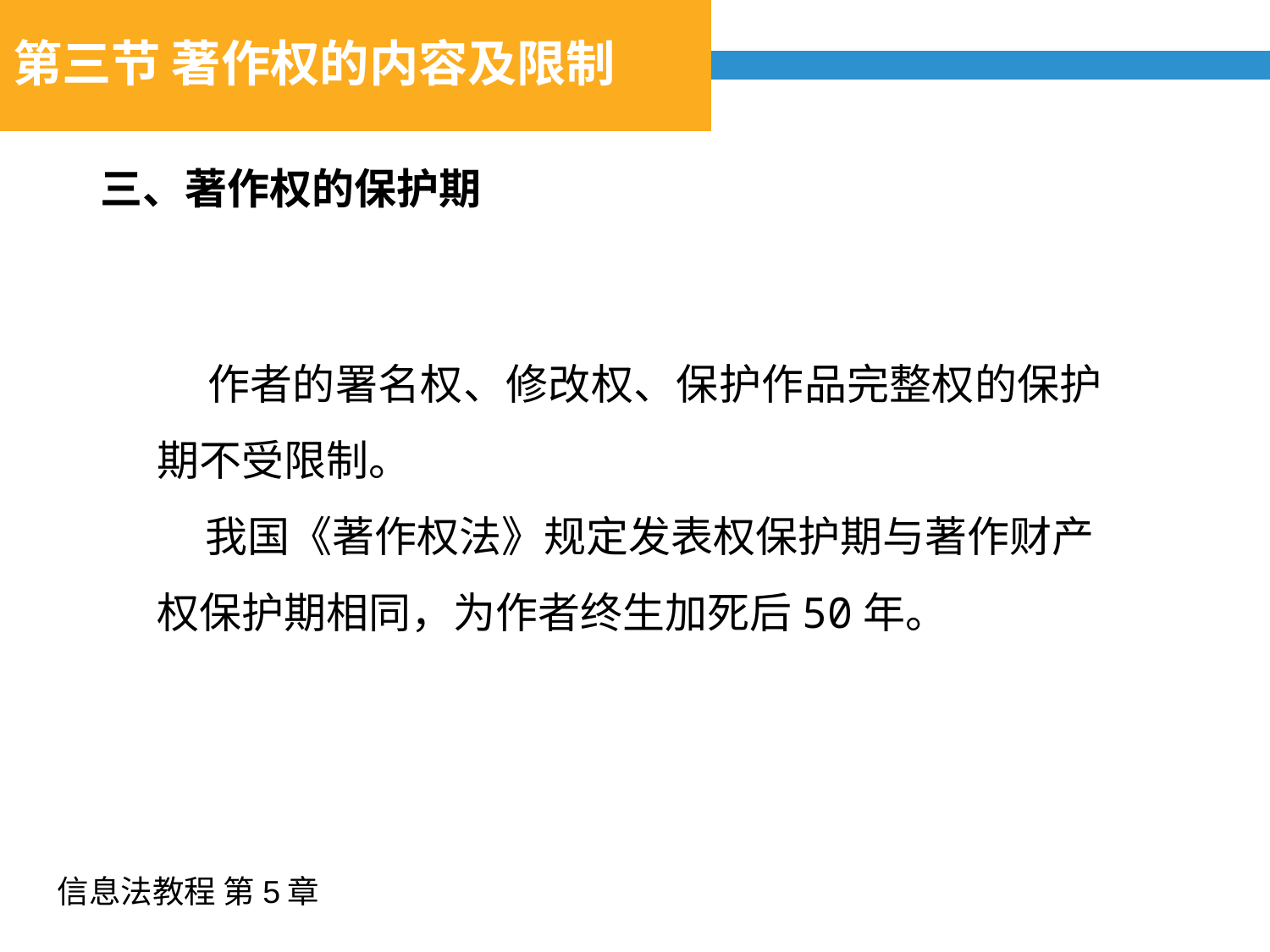

第三节 著作权的内容及限制
# 第二节  著作财产权
三、著作权的保护期
    作者的署名权、修改权、保护作品完整权的保护期不受限制。
    我国《著作权法》规定发表权保护期与著作财产权保护期相同，为作者终生加死后50年。
信息法教程 第5章